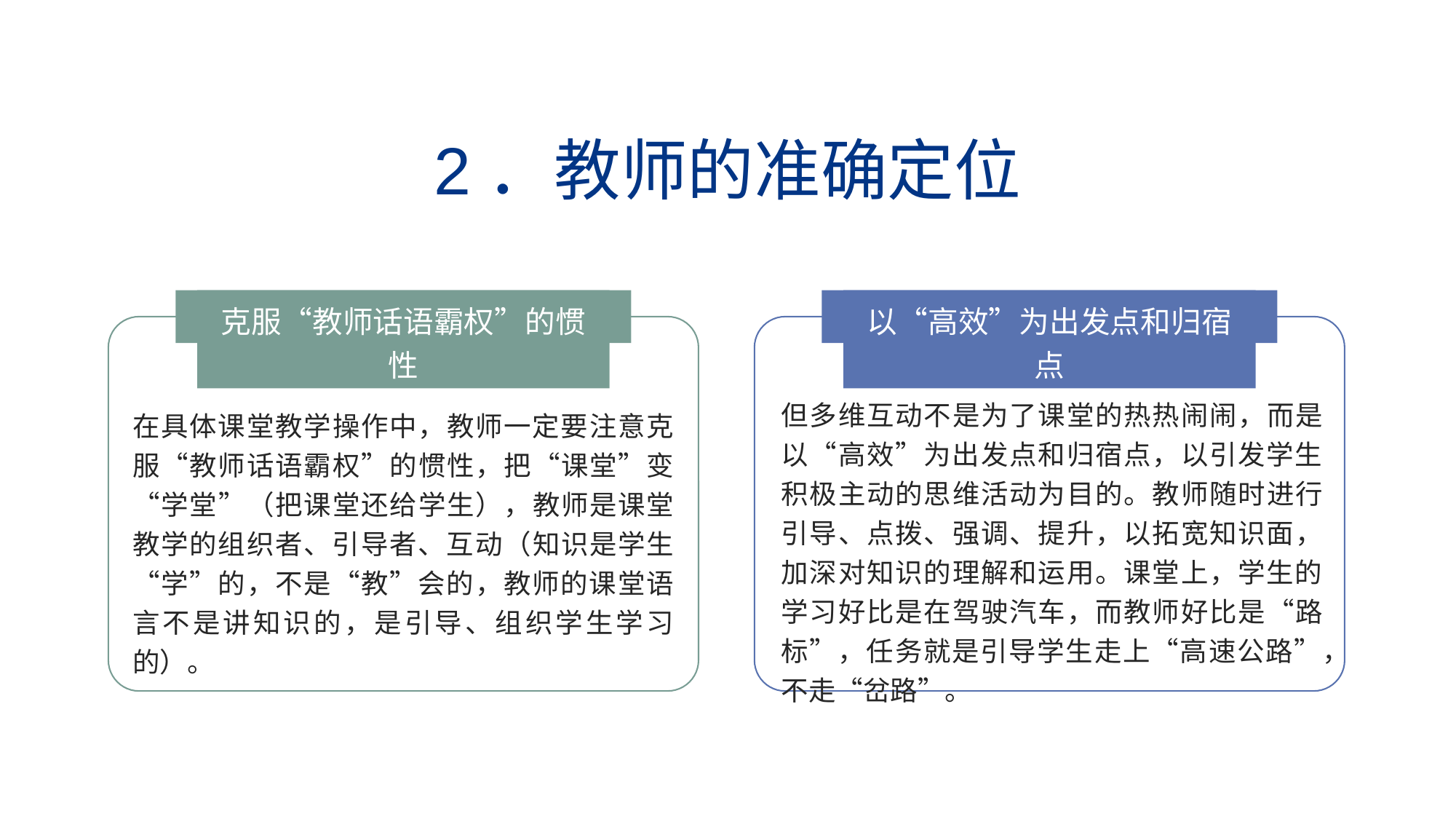

2．教师的准确定位

克服“教师话语霸权”的惯性

以“高效”为出发点和归宿点

但多维互动不是为了课堂的热热闹闹，而是以“高效”为出发点和归宿点，以引发学生积极主动的思维活动为目的。教师随时进行引导、点拨、强调、提升，以拓宽知识面，加深对知识的理解和运用。课堂上，学生的学习好比是在驾驶汽车，而教师好比是“路标”，任务就是引导学生走上“高速公路”，不走“岔路”。
在具体课堂教学操作中，教师一定要注意克服“教师话语霸权”的惯性，把“课堂”变“学堂”（把课堂还给学生），教师是课堂教学的组织者、引导者、互动（知识是学生“学”的，不是“教”会的，教师的课堂语言不是讲知识的，是引导、组织学生学习的）。